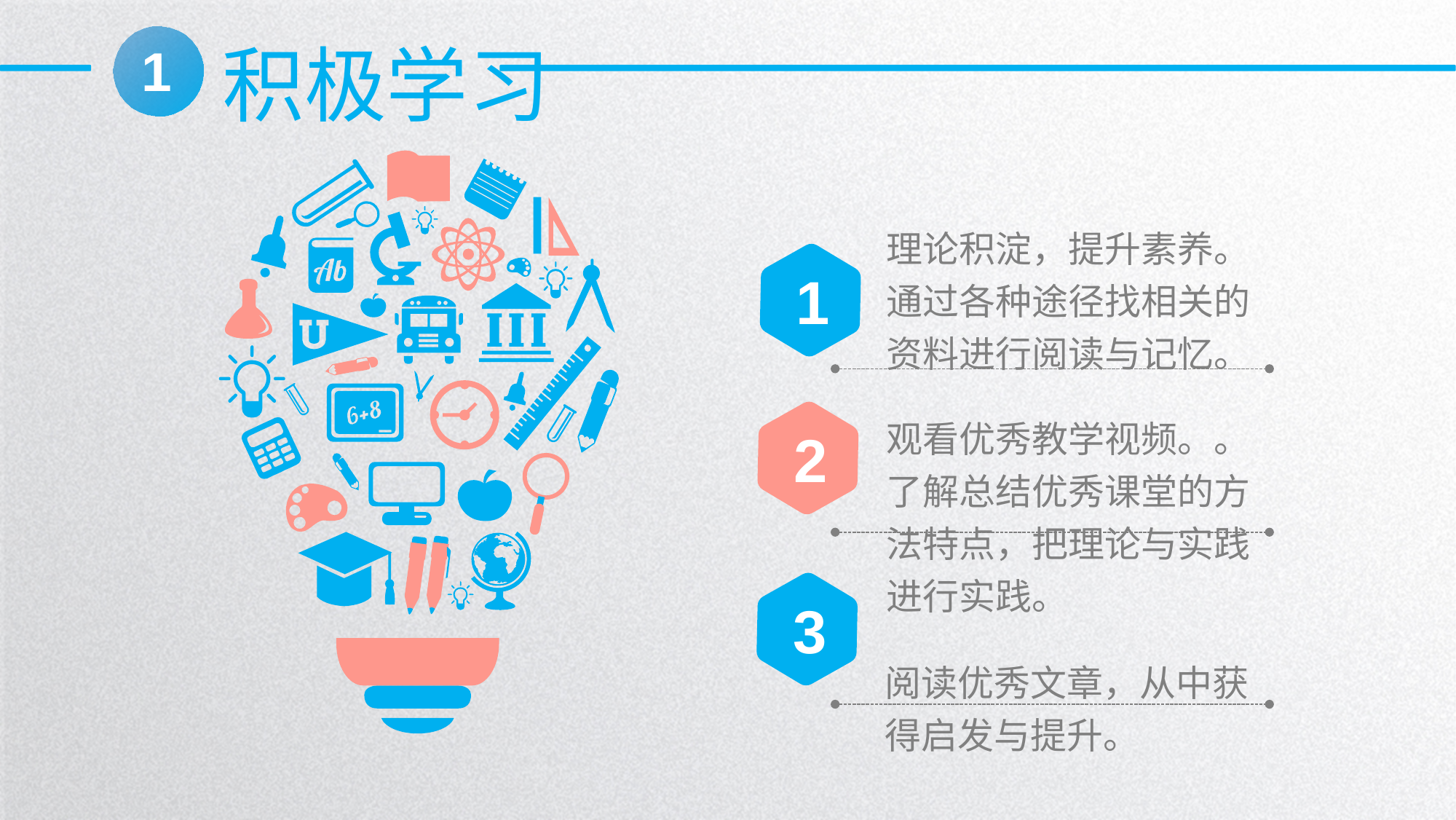

1
积极学习

理论积淀，提升素养。通过各种途径找相关的资料进行阅读与记忆。

1

观看优秀教学视频。。了解总结优秀课堂的方法特点，把理论与实践进行实践。

2

3

阅读优秀文章，从中获得启发与提升。